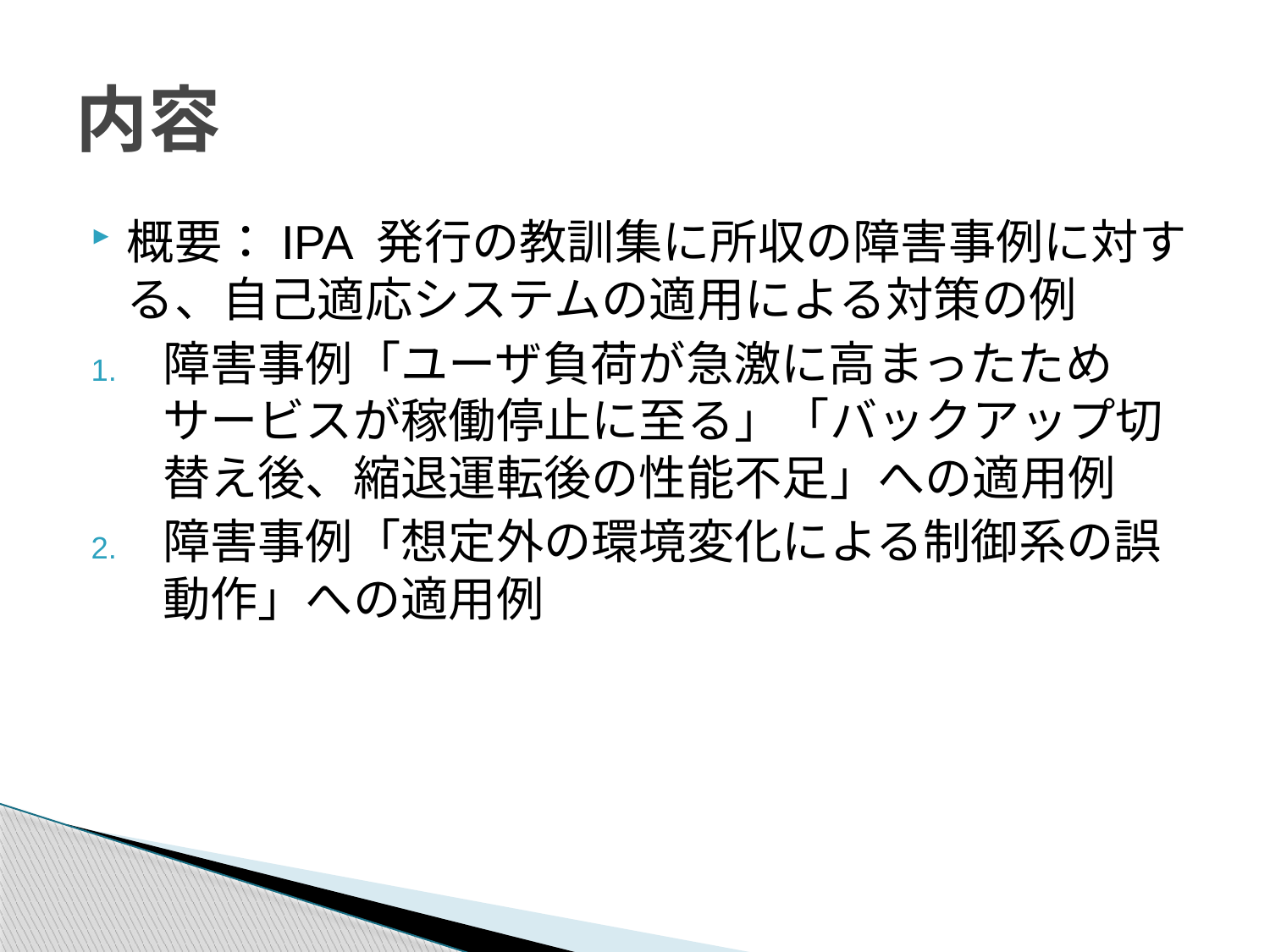

# 内容
概要：IPA 発行の教訓集に所収の障害事例に対する、自己適応システムの適用による対策の例
障害事例「ユーザ負荷が急激に高まったためサービスが稼働停止に至る」「バックアップ切替え後、縮退運転後の性能不足」への適用例
障害事例「想定外の環境変化による制御系の誤動作」への適用例